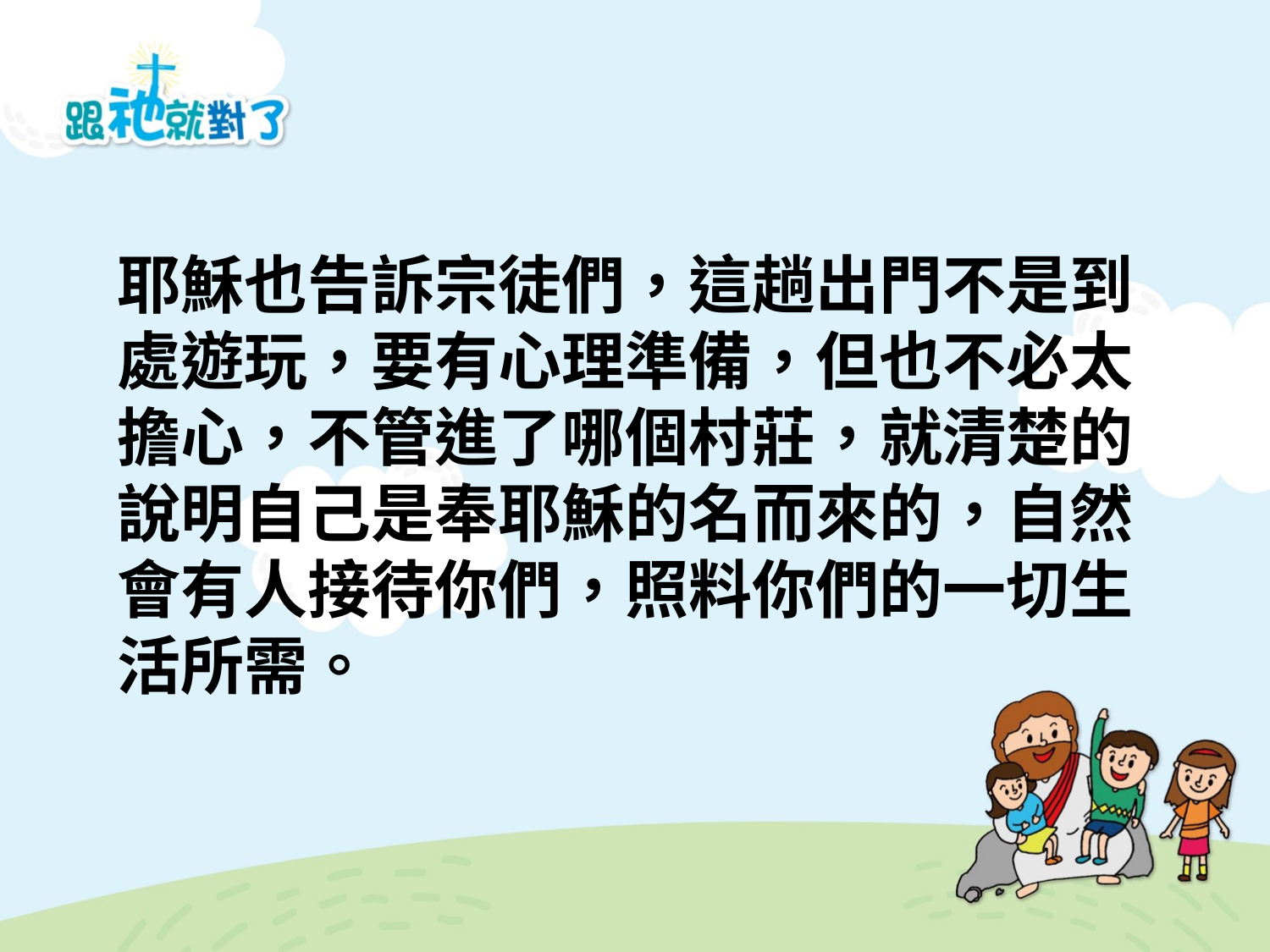

耶穌也告訴宗徒們，這趟出門不是到處遊玩，要有心理準備，但也不必太擔心，不管進了哪個村莊，就清楚的說明自己是奉耶穌的名而來的，自然會有人接待你們，照料你們的一切生活所需。